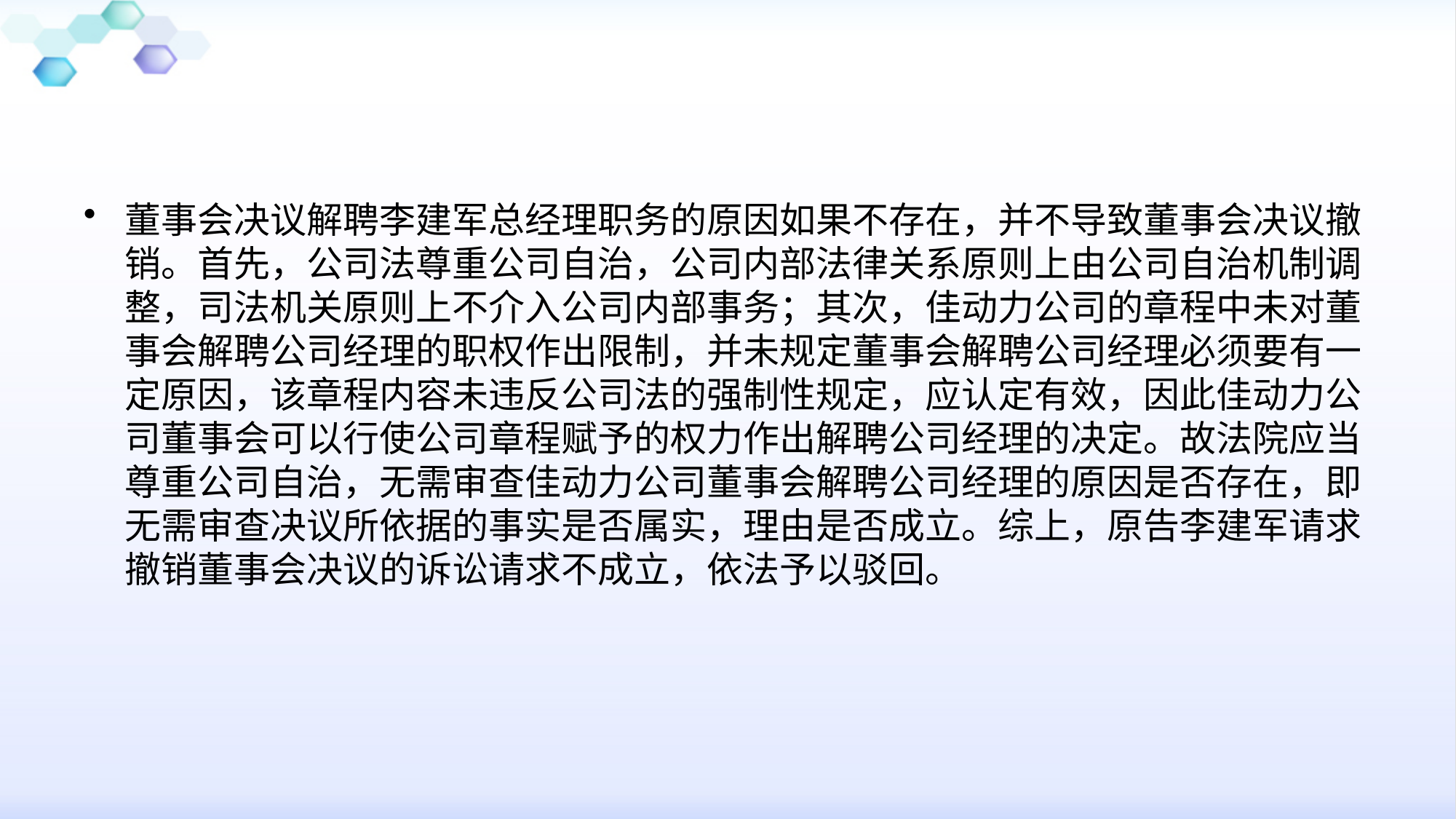

董事会决议解聘李建军总经理职务的原因如果不存在，并不导致董事会决议撤销。首先，公司法尊重公司自治，公司内部法律关系原则上由公司自治机制调整，司法机关原则上不介入公司内部事务；其次，佳动力公司的章程中未对董事会解聘公司经理的职权作出限制，并未规定董事会解聘公司经理必须要有一定原因，该章程内容未违反公司法的强制性规定，应认定有效，因此佳动力公司董事会可以行使公司章程赋予的权力作出解聘公司经理的决定。故法院应当尊重公司自治，无需审查佳动力公司董事会解聘公司经理的原因是否存在，即无需审查决议所依据的事实是否属实，理由是否成立。综上，原告李建军请求撤销董事会决议的诉讼请求不成立，依法予以驳回。